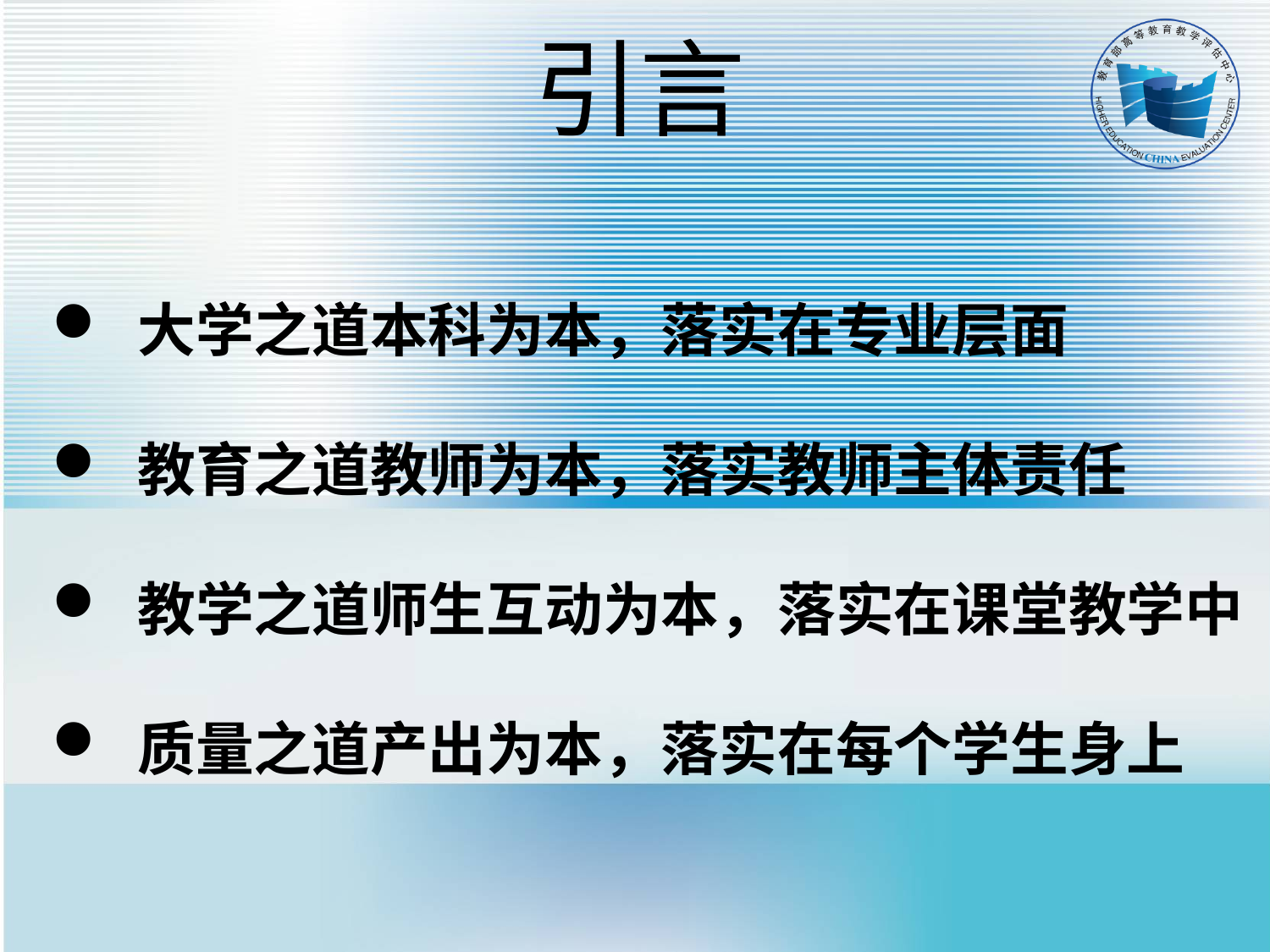

引言
 大学之道本科为本，落实在专业层面
 教育之道教师为本，落实教师主体责任
 教学之道师生互动为本，落实在课堂教学中
 质量之道产出为本，落实在每个学生身上
2